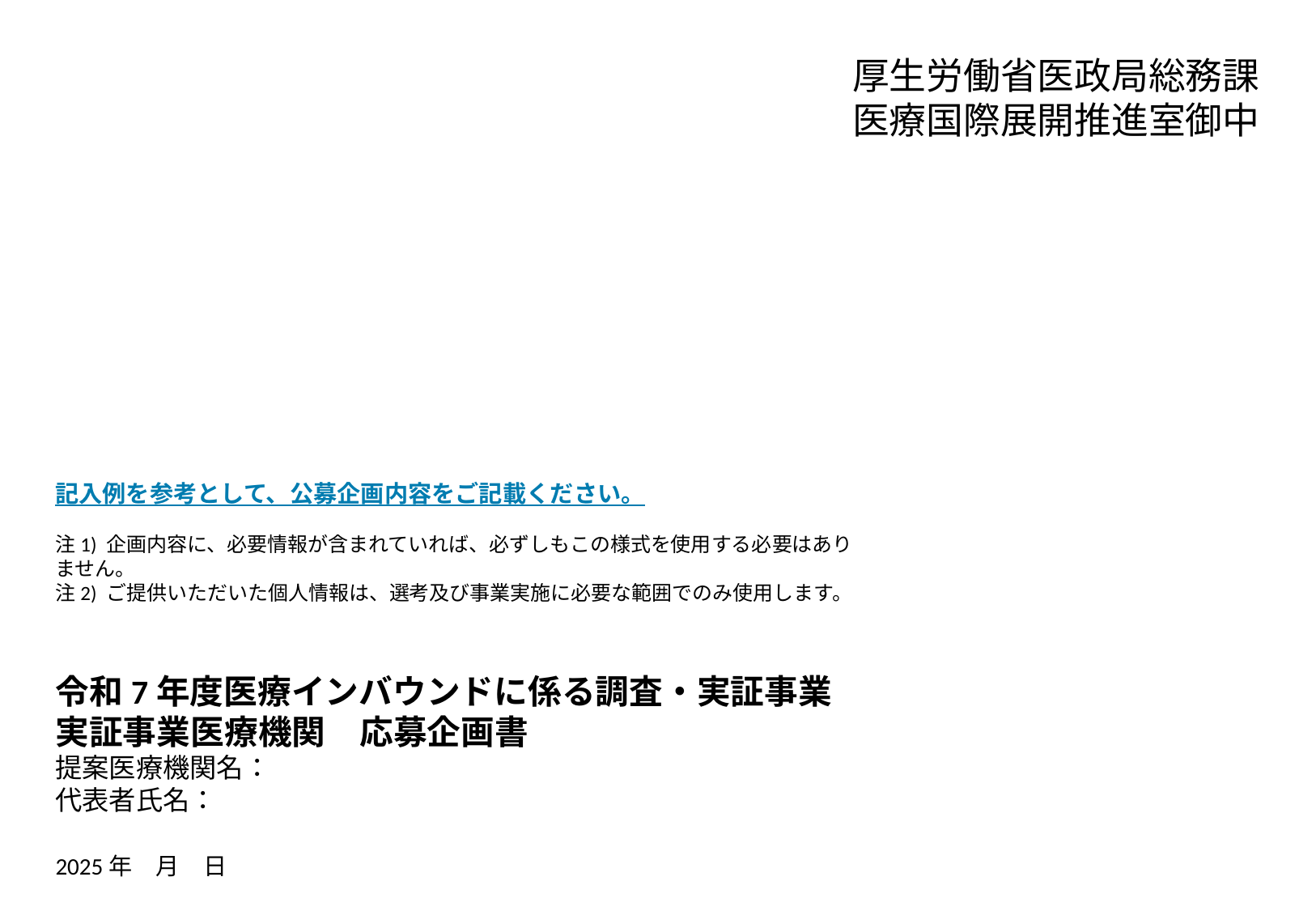

厚生労働省医政局総務課
医療国際展開推進室御中
記入例を参考として、公募企画内容をご記載ください。
注1) 企画内容に、必要情報が含まれていれば、必ずしもこの様式を使用する必要はありません。
注2) ご提供いただいた個人情報は、選考及び事業実施に必要な範囲でのみ使用します。
# 令和7年度医療インバウンドに係る調査・実証事業 実証事業医療機関　応募企画書
提案医療機関名：
代表者氏名：
2025年　月　日